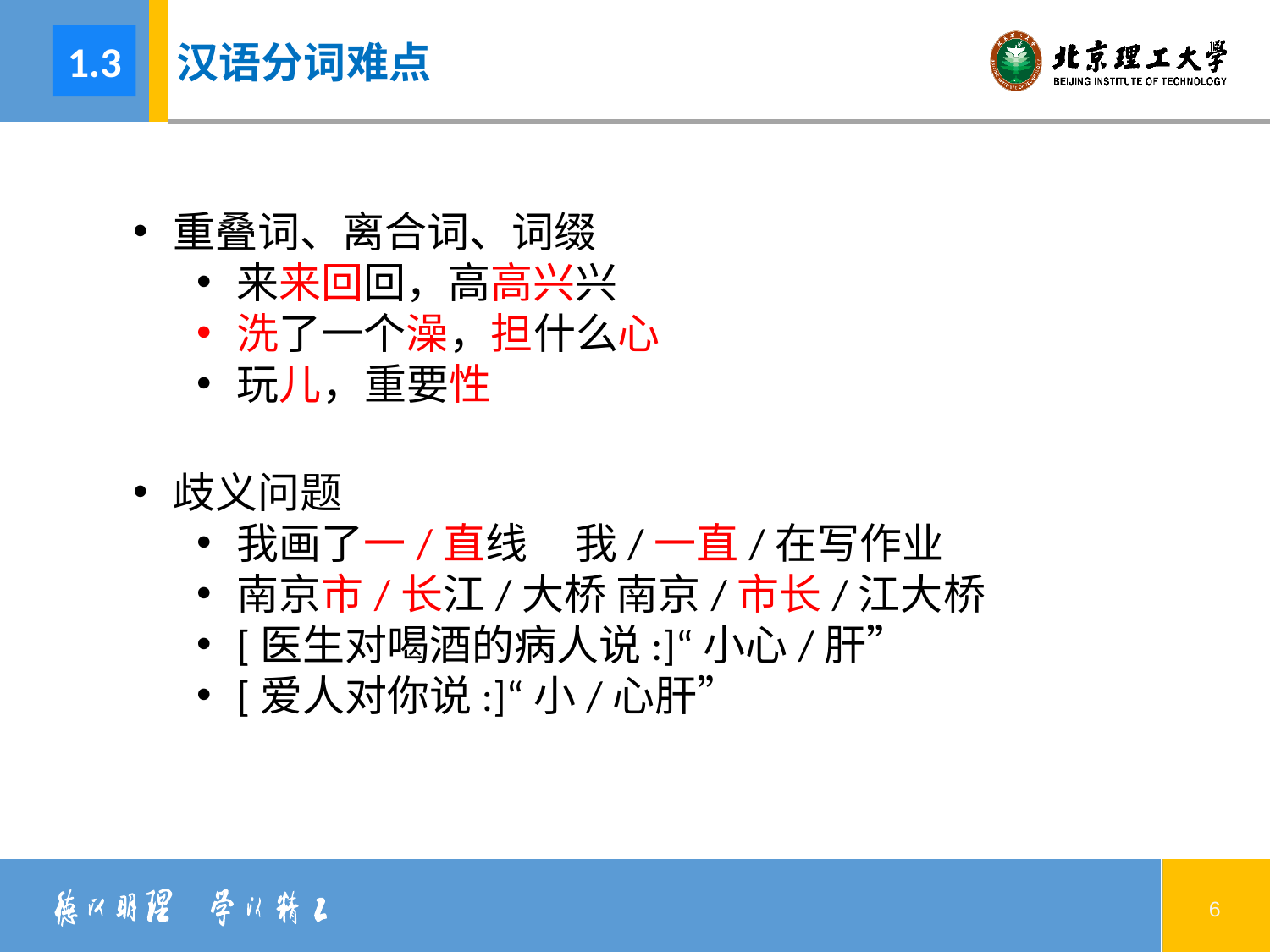

1.3
汉语分词难点
重叠词、离合词、词缀
来来回回，高高兴兴
洗了一个澡，担什么心
玩儿，重要性
歧义问题
我画了一/直线     我/一直/在写作业
南京市/长江/大桥 南京/市长/江大桥
[医生对喝酒的病人说:]“小心/肝”
[爱人对你说:]“小/心肝”